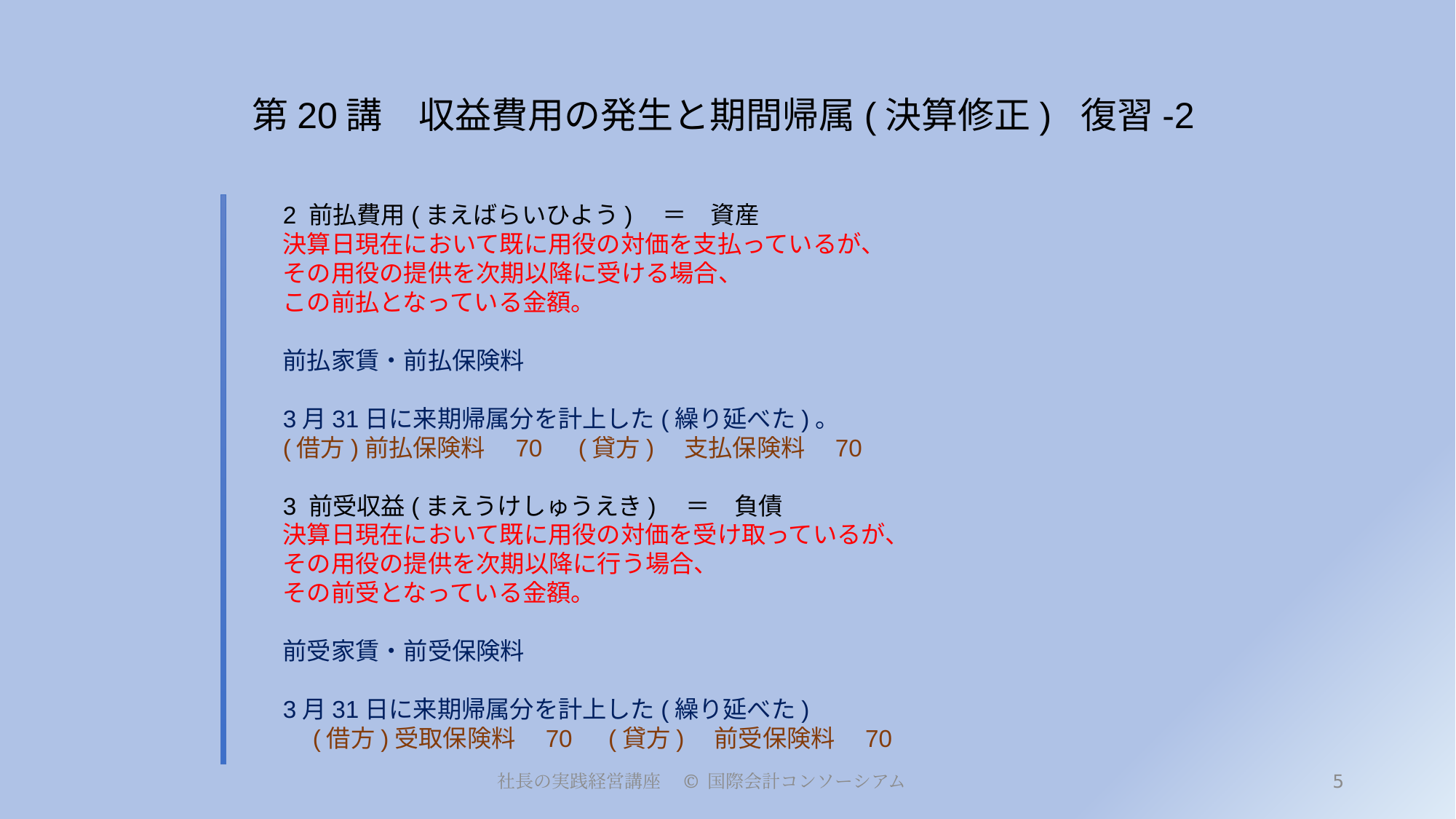

# 第20講　収益費用の発生と期間帰属(決算修正)  復習-2

2 前払費用(まえばらいひよう)　＝　資産
決算日現在において既に用役の対価を支払っているが、
その用役の提供を次期以降に受ける場合、
この前払となっている金額。

前払家賃・前払保険料

3月31日に来期帰属分を計上した(繰り延べた)。
(借方)前払保険料　70　(貸方)　支払保険料　70

3 前受収益(まえうけしゅうえき)　＝　負債
決算日現在において既に用役の対価を受け取っているが、
その用役の提供を次期以降に行う場合、
その前受となっている金額。

前受家賃・前受保険料

3月31日に来期帰属分を計上した(繰り延べた)
　(借方)受取保険料　70　(貸方)　前受保険料　70
5
社長の実践経営講座　© 国際会計コンソーシアム